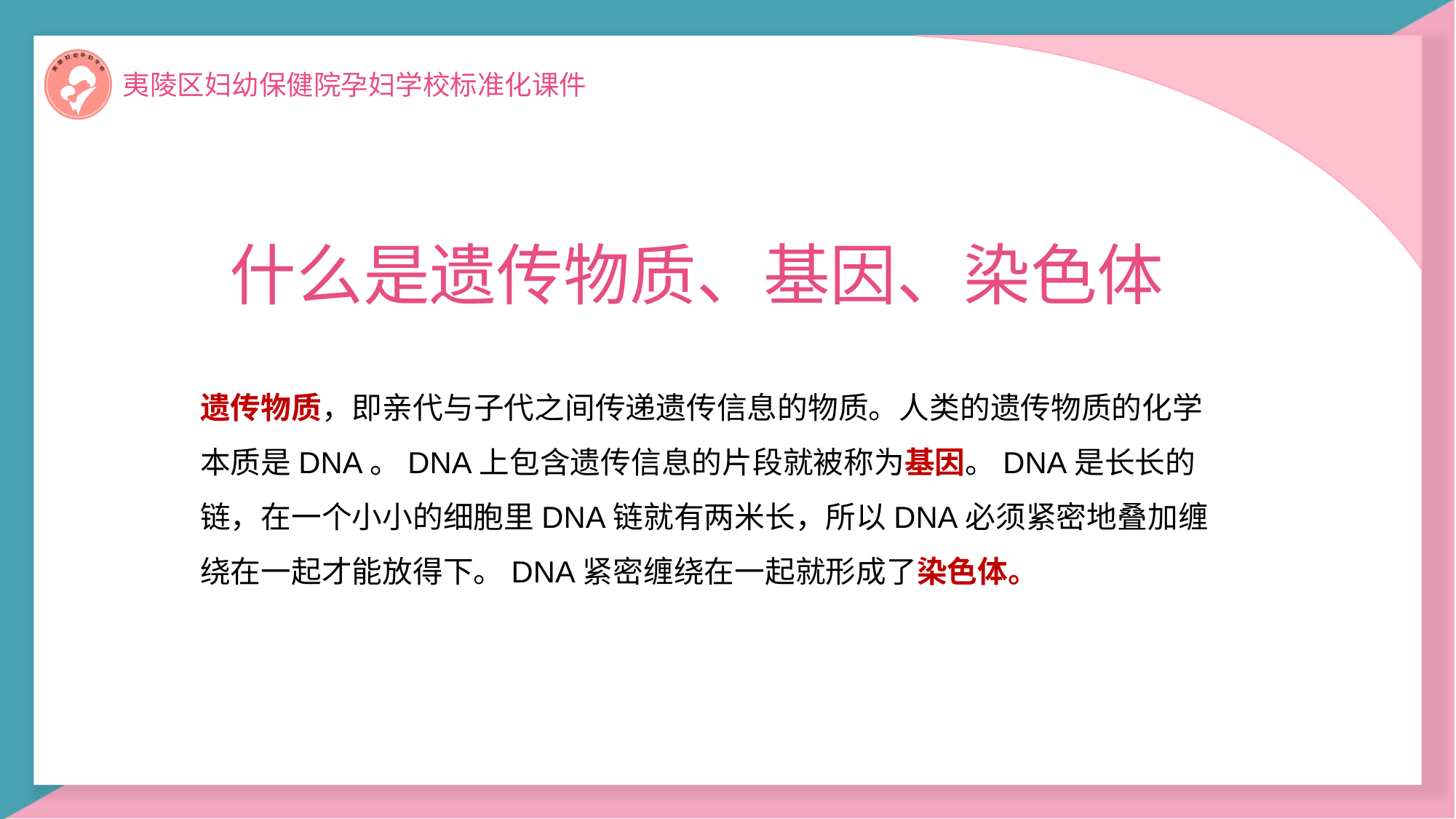

# 什么是遗传物质、基因、染色体

遗传物质，即亲代与子代之间传递遗传信息的物质。人类的遗传物质的化学本质是DNA。DNA上包含遗传信息的片段就被称为基因。DNA是长长的链，在一个小小的细胞里DNA链就有两米长，所以DNA必须紧密地叠加缠绕在一起才能放得下。DNA紧密缠绕在一起就形成了染色体。